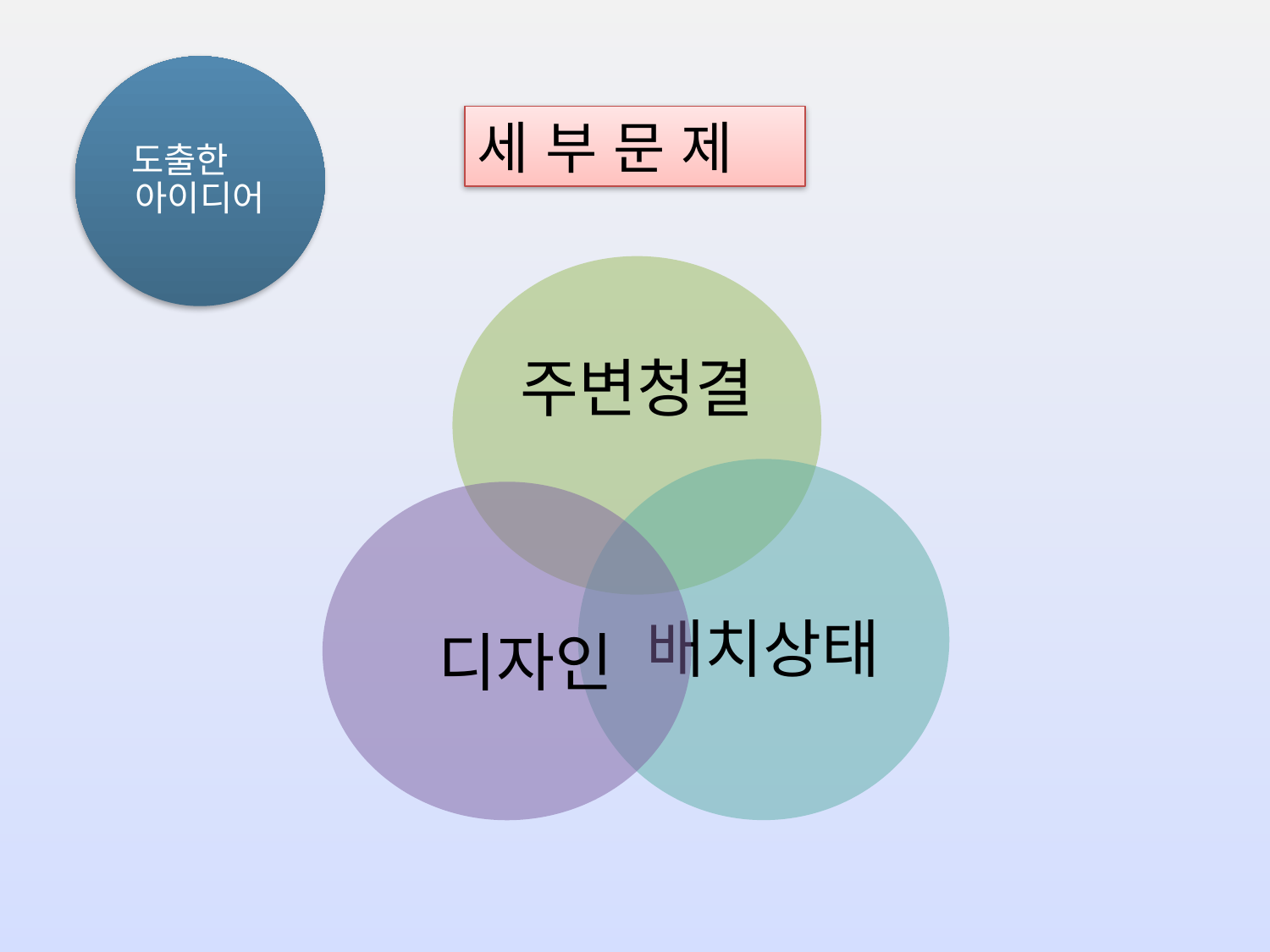

도출한     아이디어
세 부 문 제
주변청결
배치상태
 디자인